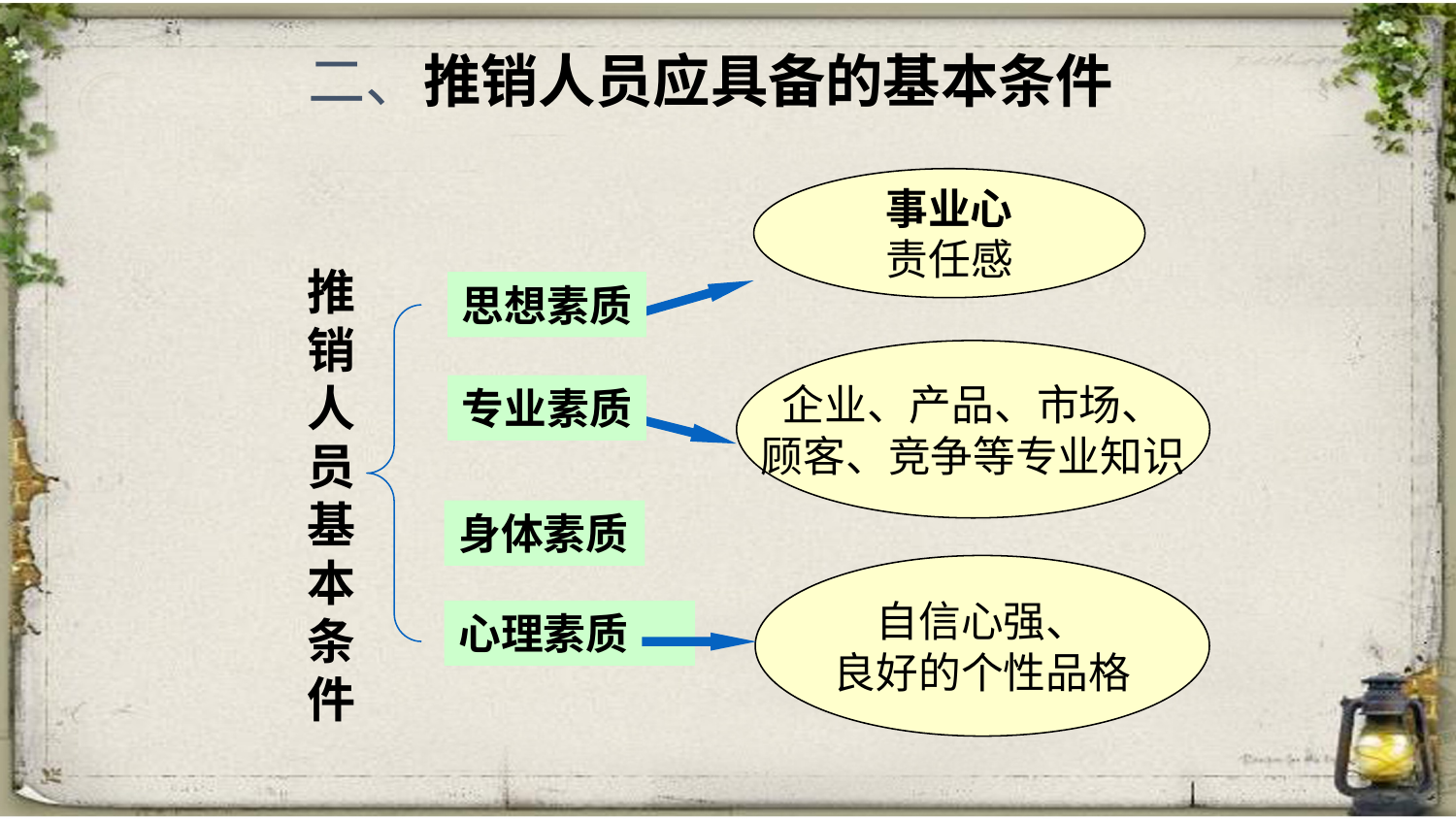

二、推销人员应具备的基本条件
事业心
责任感
推销人员基本条件
思想素质

企业、产品、市场、
顾客、竞争等专业知识
专业素质

身体素质
自信心强、
良好的个性品格
心理素质